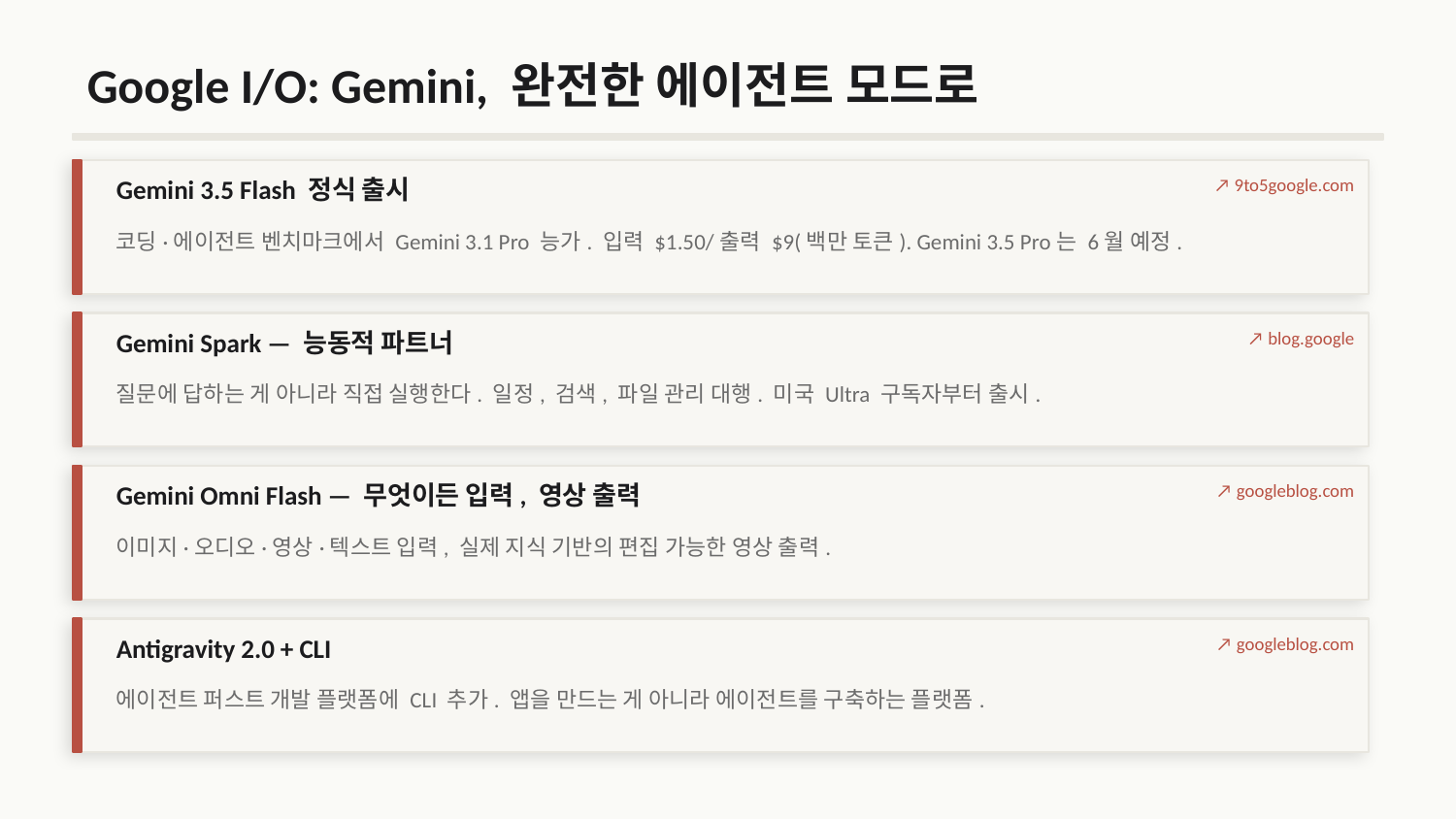

Google I/O: Gemini, 완전한 에이전트 모드로

Gemini 3.5 Flash 정식 출시
↗ 9to5google.com
코딩·에이전트 벤치마크에서 Gemini 3.1 Pro 능가. 입력 $1.50/출력 $9(백만 토큰). Gemini 3.5 Pro는 6월 예정.

Gemini Spark — 능동적 파트너
↗ blog.google
질문에 답하는 게 아니라 직접 실행한다. 일정, 검색, 파일 관리 대행. 미국 Ultra 구독자부터 출시.

Gemini Omni Flash — 무엇이든 입력, 영상 출력
↗ googleblog.com
이미지·오디오·영상·텍스트 입력, 실제 지식 기반의 편집 가능한 영상 출력.

Antigravity 2.0 + CLI
↗ googleblog.com
에이전트 퍼스트 개발 플랫폼에 CLI 추가. 앱을 만드는 게 아니라 에이전트를 구축하는 플랫폼.